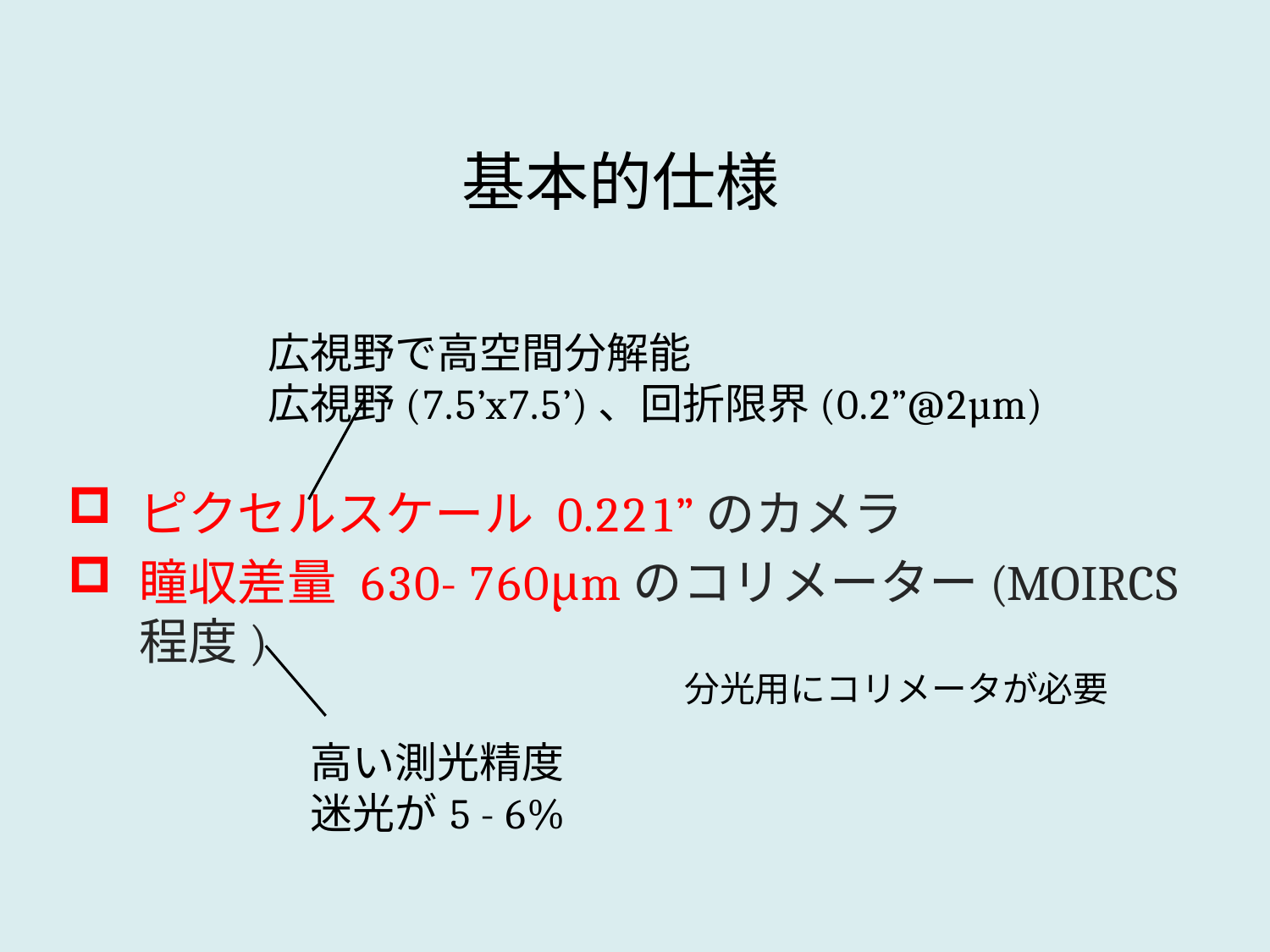

# 基本的仕様
ピクセルスケール 0.221”のカメラ
瞳収差量 630- 760μmのコリメーター(MOIRCS程度)
広視野で高空間分解能
広視野(7.5’x7.5’)、回折限界(0.2”@2µm)
分光用にコリメータが必要
高い測光精度迷光が5 - 6%